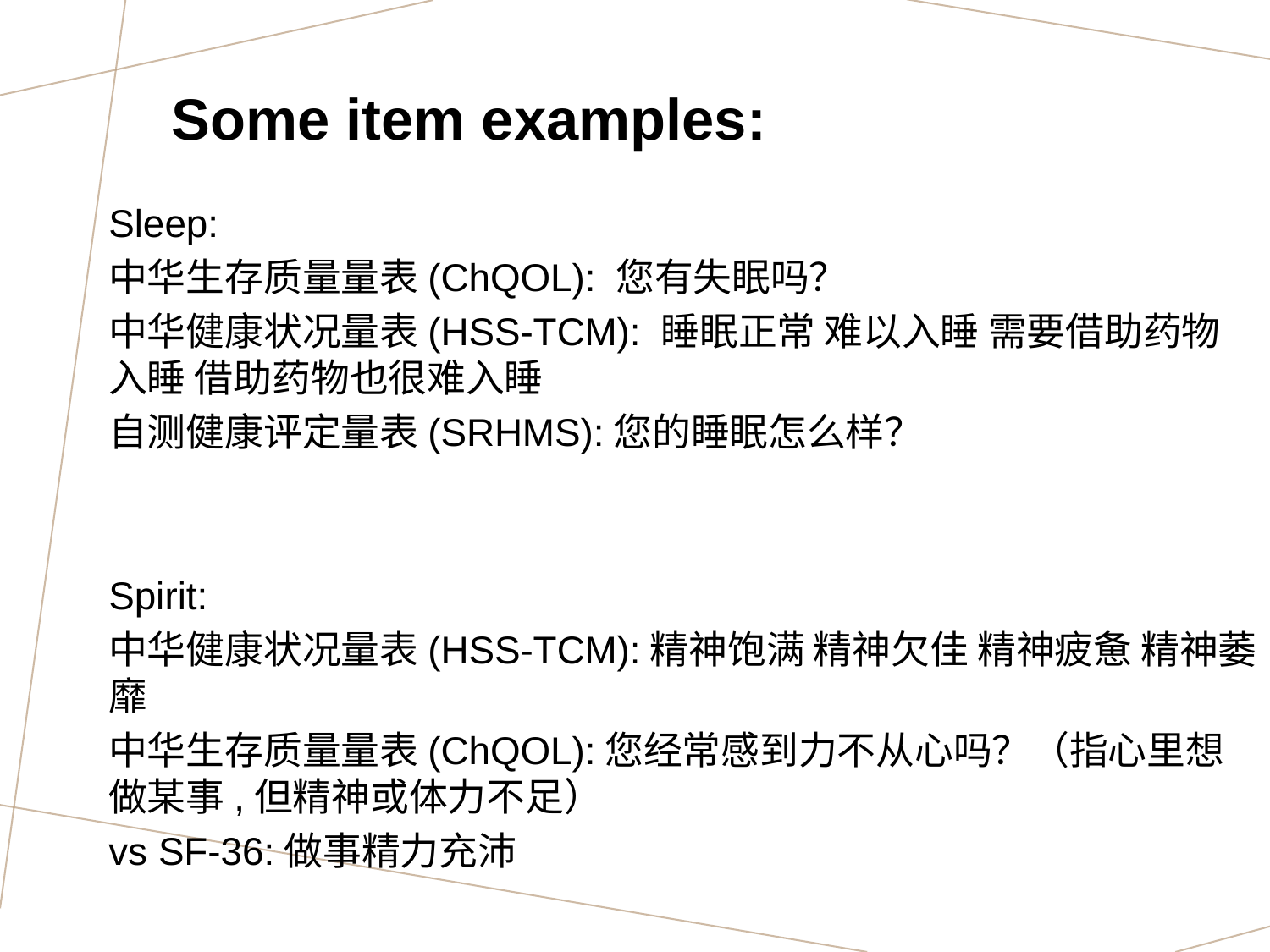

# Some item examples:
Sleep:
中华生存质量量表(ChQOL): 您有失眠吗？
中华健康状况量表(HSS-TCM): 睡眠正常 难以入睡 需要借助药物入睡 借助药物也很难入睡
自测健康评定量表(SRHMS):您的睡眠怎么样？

Spirit:
中华健康状况量表(HSS-TCM):精神饱满 精神欠佳 精神疲惫 精神萎靡
中华生存质量量表(ChQOL):您经常感到力不从心吗？（指心里想做某事,但精神或体力不足）
vs SF-36:做事精力充沛